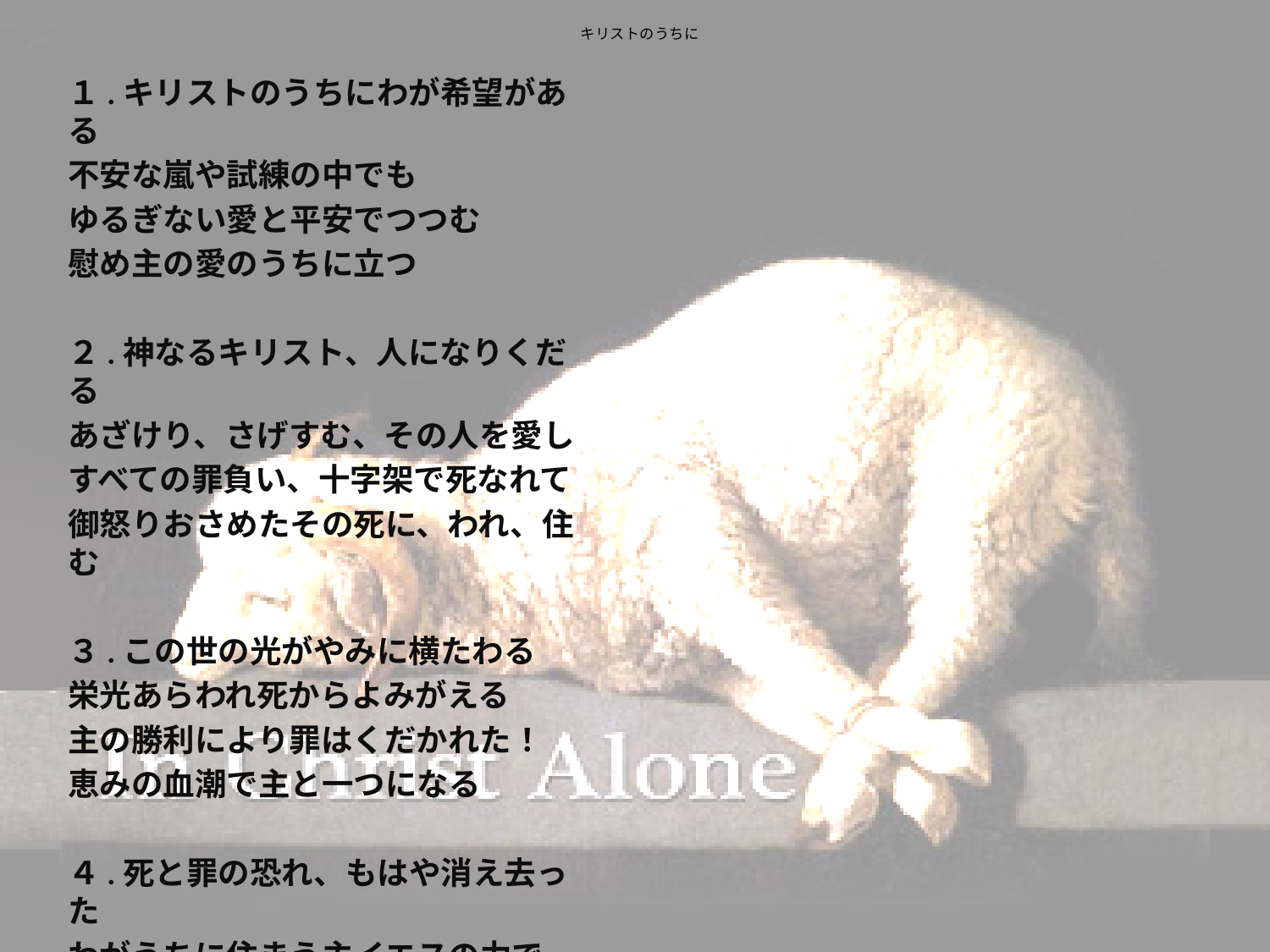

# キリストのうちに
１.キリストのうちにわが希望がある
不安な嵐や試練の中でも
ゆるぎない愛と平安でつつむ
慰め主の愛のうちに立つ

２.神なるキリスト、人になりくだる
あざけり、さげすむ、その人を愛し
すべての罪負い、十字架で死なれて
御怒りおさめたその死に、われ、住む

３.この世の光がやみに横たわる
栄光あらわれ死からよみがえる
主の勝利により罪はくだかれた！
恵みの血潮で主と一つになる

４.死と罪の恐れ、もはや消え去った
わがうちに住まう主イエスの力で
わが息、わが道、御手に抱かれて
恵みに入（い）るまで主の力に立つ